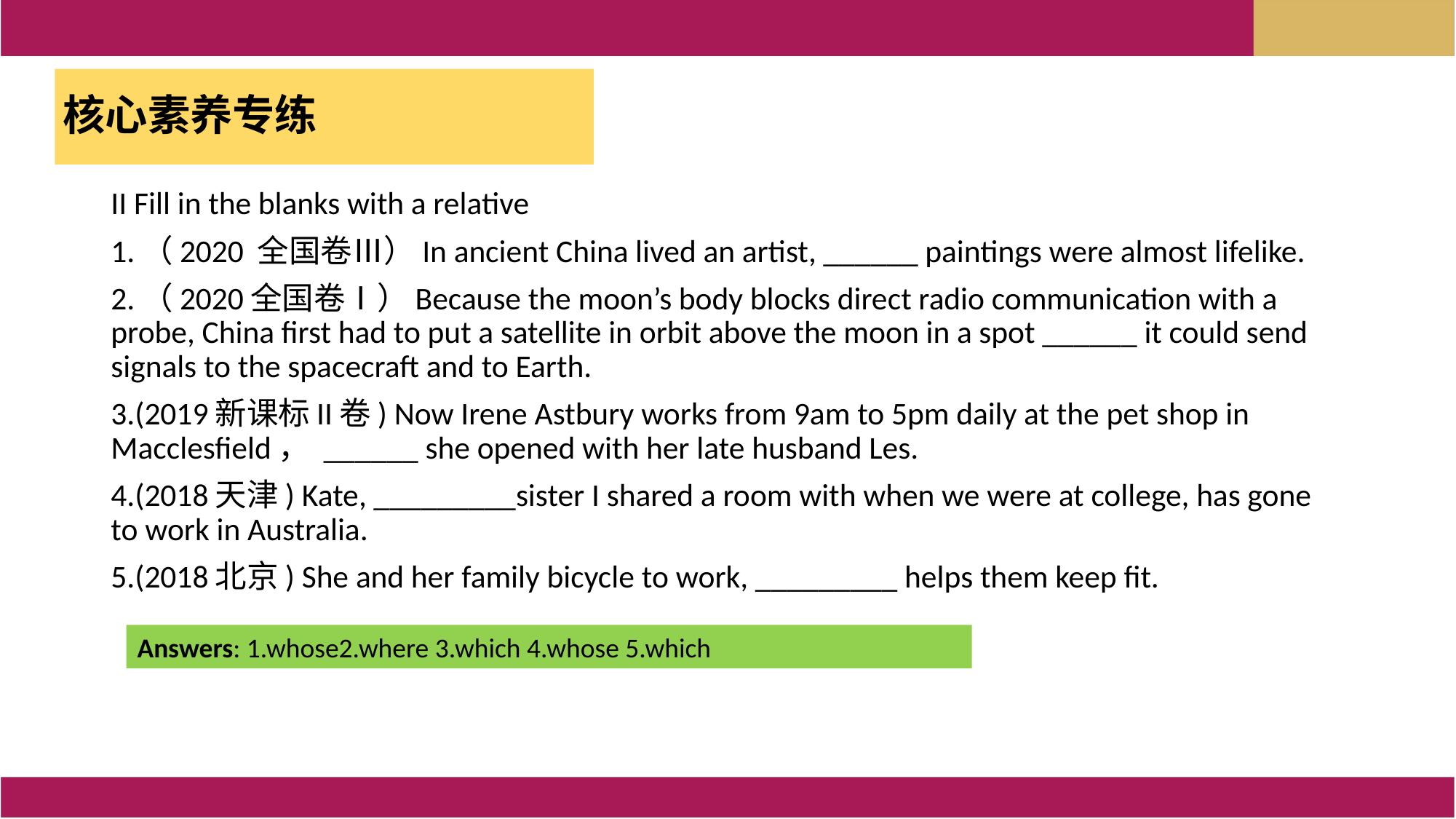

核心素养专练
II Fill in the blanks with a relative
1.（2020 全国卷Ⅲ）In ancient China lived an artist, ______ paintings were almost lifelike.
2.（2020全国卷Ⅰ）Because the moon’s body blocks direct radio communication with a probe, China first had to put a satellite in orbit above the moon in a spot ______ it could send signals to the spacecraft and to Earth.
3.(2019新课标II卷) Now Irene Astbury works from 9am to 5pm daily at the pet shop in Macclesfield， ______ she opened with her late husband Les.
4.(2018天津) Kate, _________sister I shared a room with when we were at college, has gone to work in Australia.
5.(2018北京) She and her family bicycle to work, _________ helps them keep fit.
Answers: 1.whose2.where 3.which 4.whose 5.which